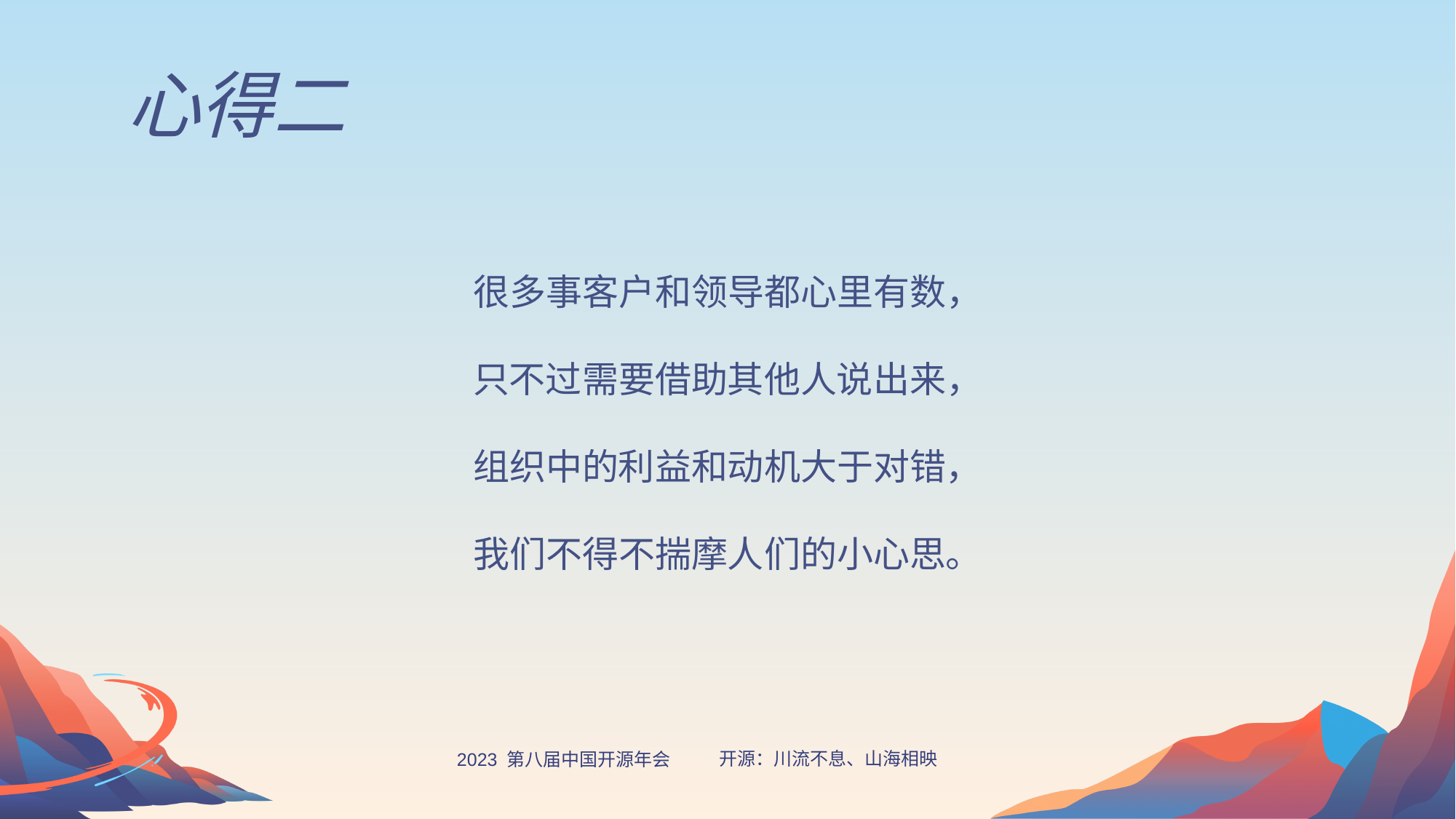

心得二
很多事客户和领导都心里有数，
只不过需要借助其他人说出来，
组织中的利益和动机大于对错，
我们不得不揣摩人们的小心思。